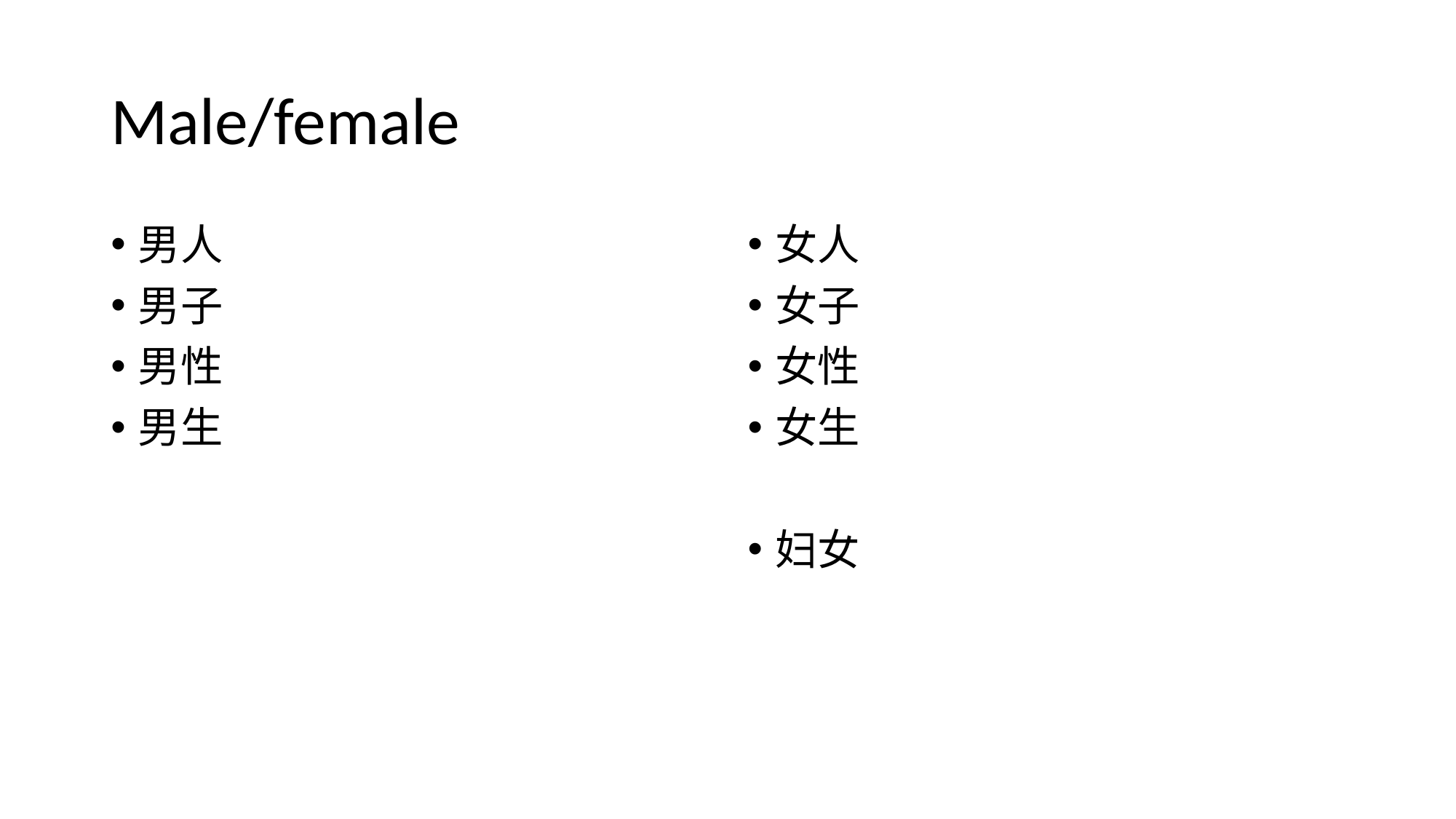

# Male/female
男人
男子
男性
男生
女人
女子
女性
女生

妇女